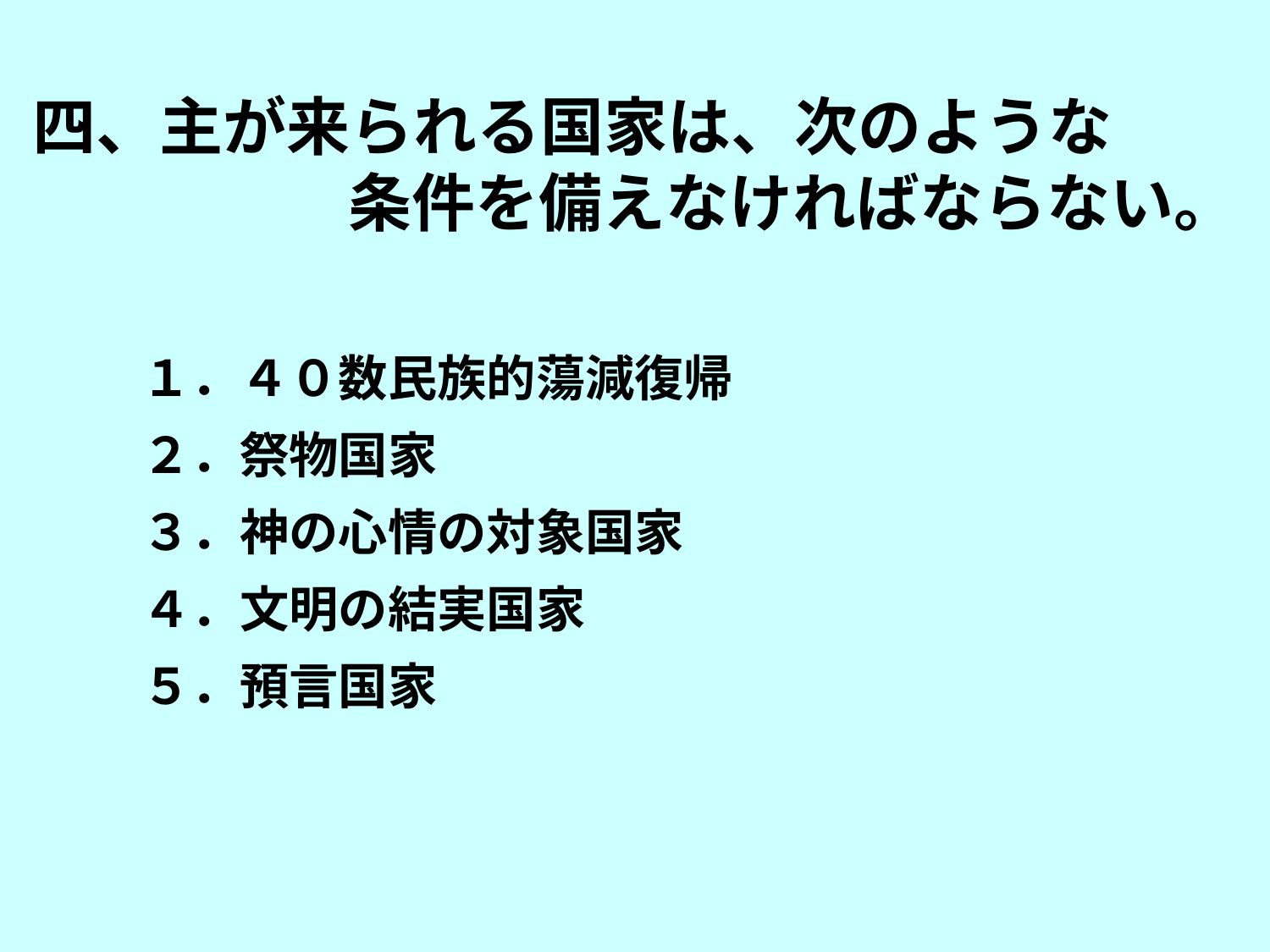

四、主が来られる国家は、次のような
条件を備えなければならない。
１．４０数民族的蕩減復帰
２．祭物国家
３．神の心情の対象国家
４．文明の結実国家
５．預言国家